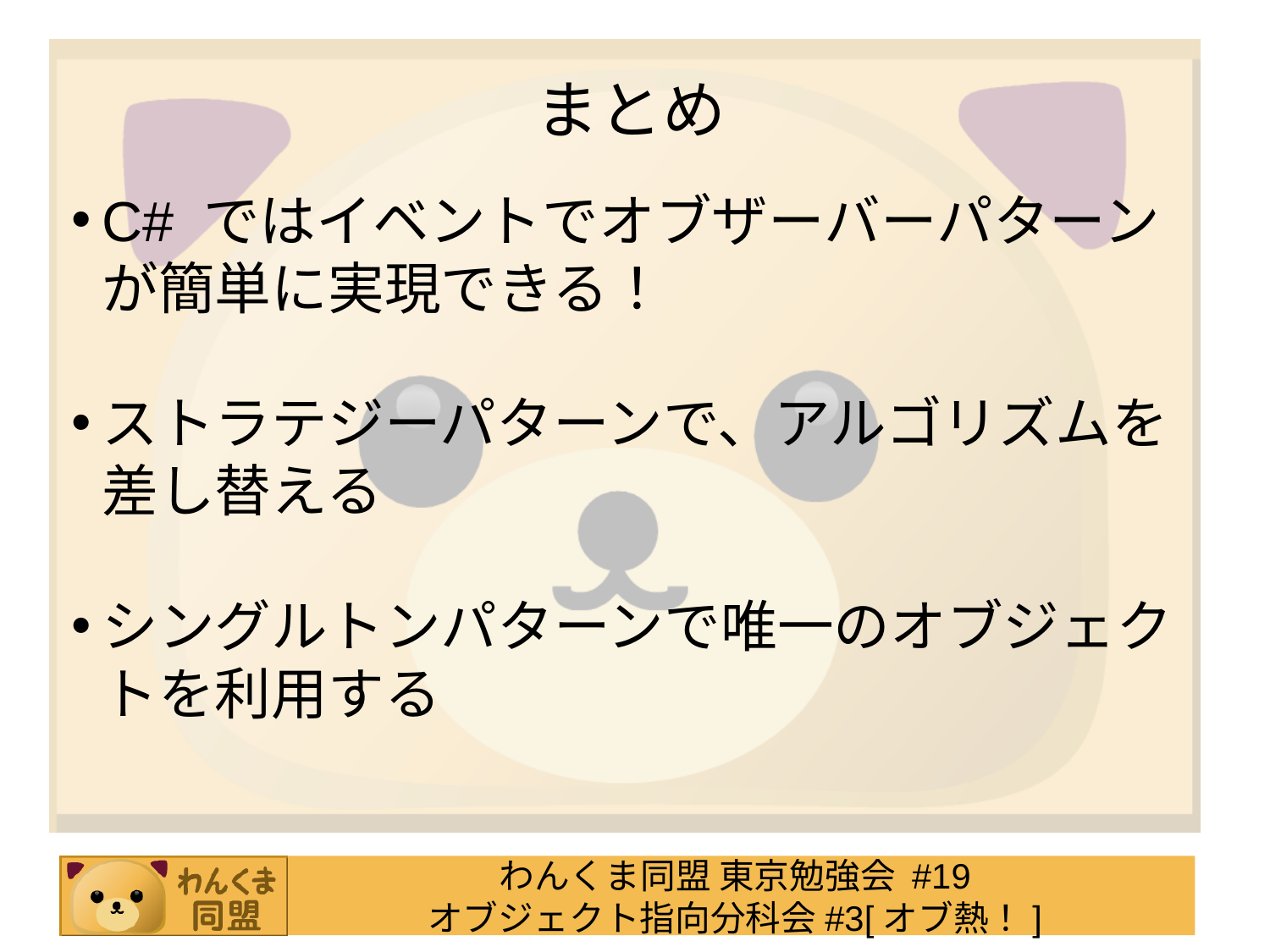

# まとめ
C# ではイベントでオブザーバーパターンが簡単に実現できる！

ストラテジーパターンで、アルゴリズムを差し替える

シングルトンパターンで唯一のオブジェクトを利用する